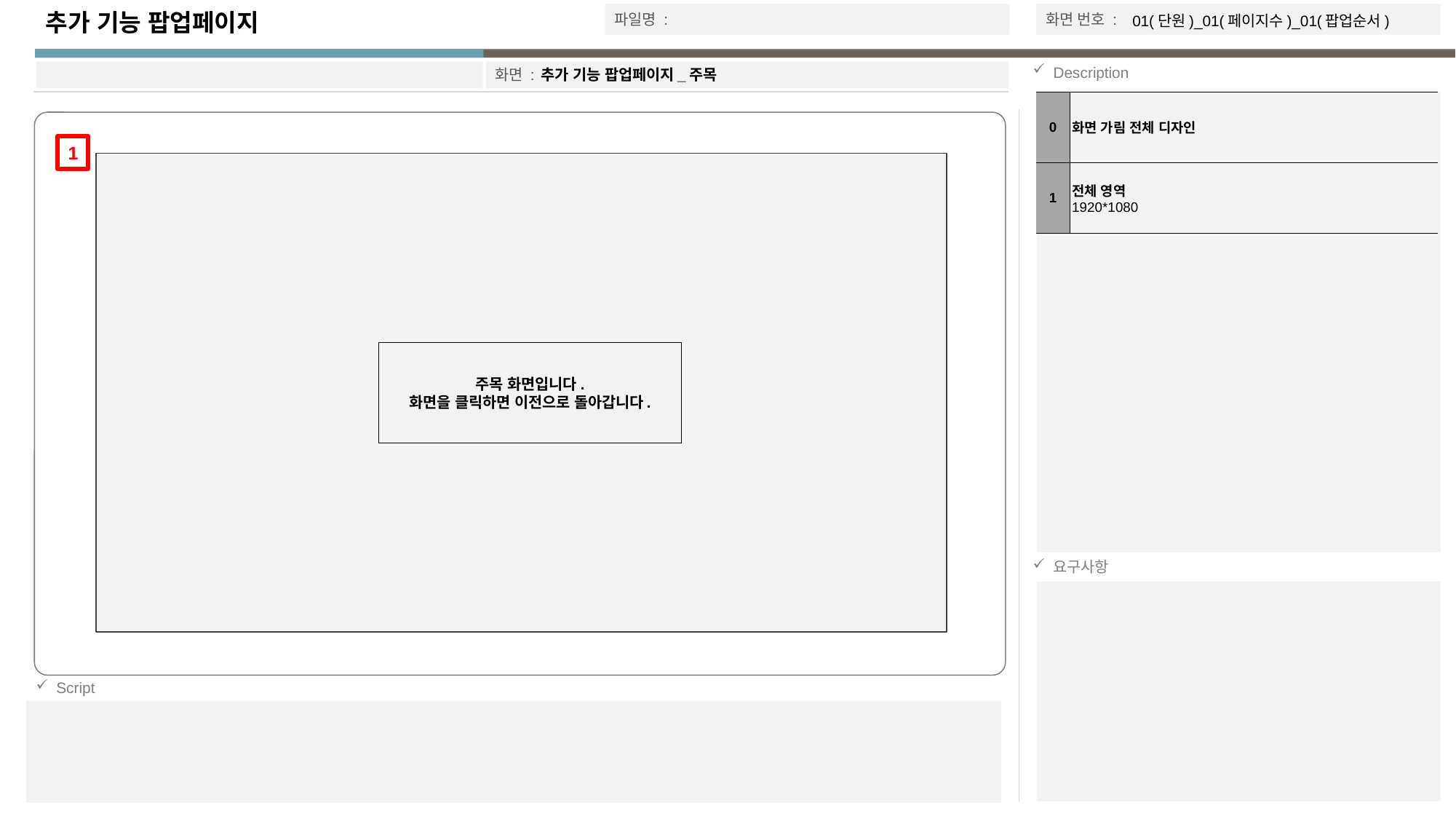

추가 기능 팝업페이지
01(단원)_01(페이지수)_01(팝업순서)

추가 기능 팝업페이지_주목
| 0 | 화면 가림 전체 디자인 |
| --- | --- |
| 1 | 전체 영역 1920\*1080 |
1

주목 화면입니다.
화면을 클릭하면 이전으로 돌아갑니다.